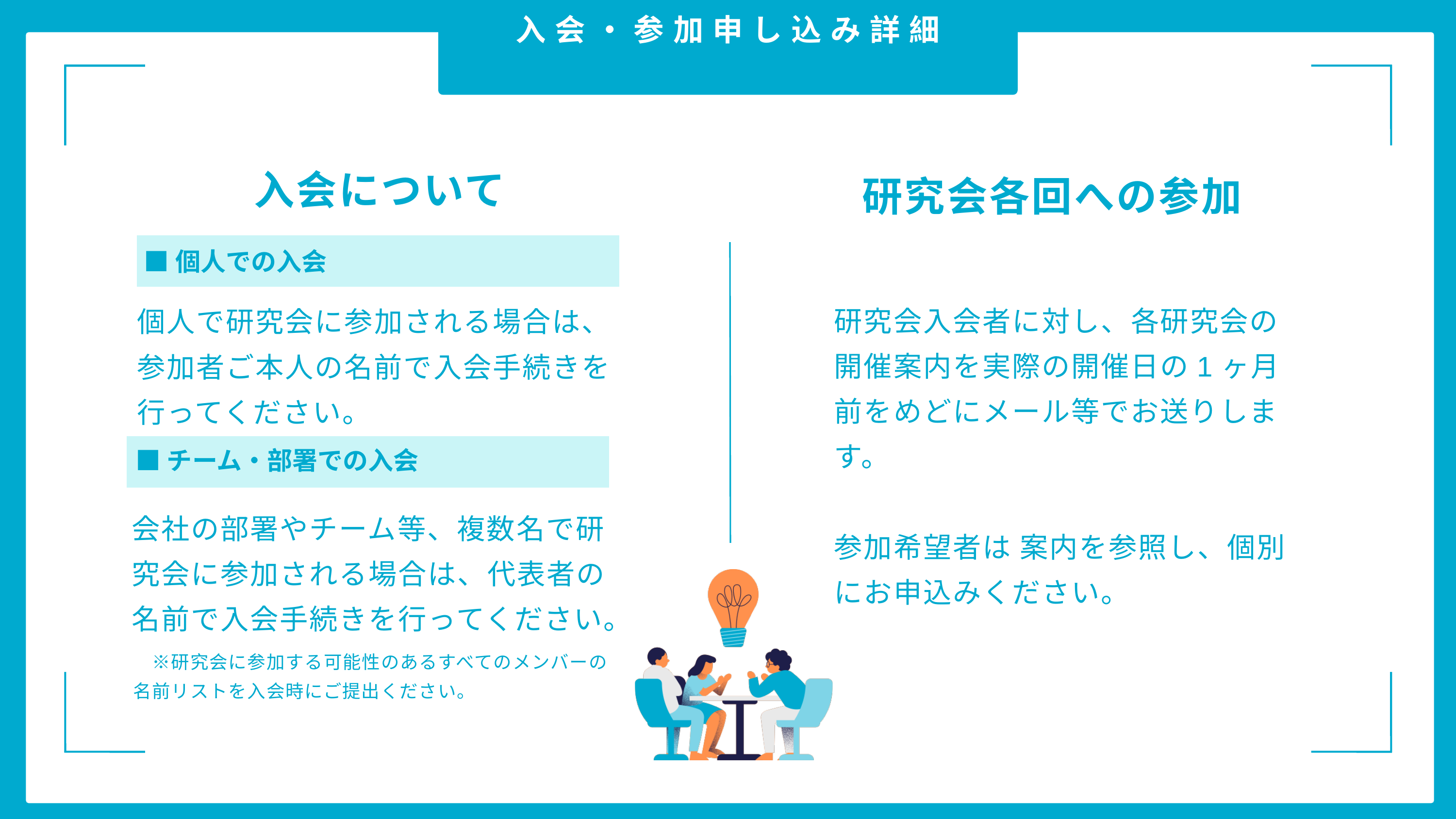

入会・参加申し込み詳細

入会について
研究会各回への参加
■個人での入会

個人で研究会に参加される場合は、参加者ご本人の名前で入会手続きを行ってください。

研究会入会者に対し、各研究会の開催案内を実際の開催日の1ヶ月前をめどにメール等でお送りします。

参加希望者は 案内を参照し、個別にお申込みください。
■チーム・部署での入会

会社の部署やチーム等、複数名で研究会に参加される場合は、代表者の名前で入会手続きを行ってください。

　※研究会に参加する可能性のあるすべてのメンバーの名前リストを入会時にご提出ください。